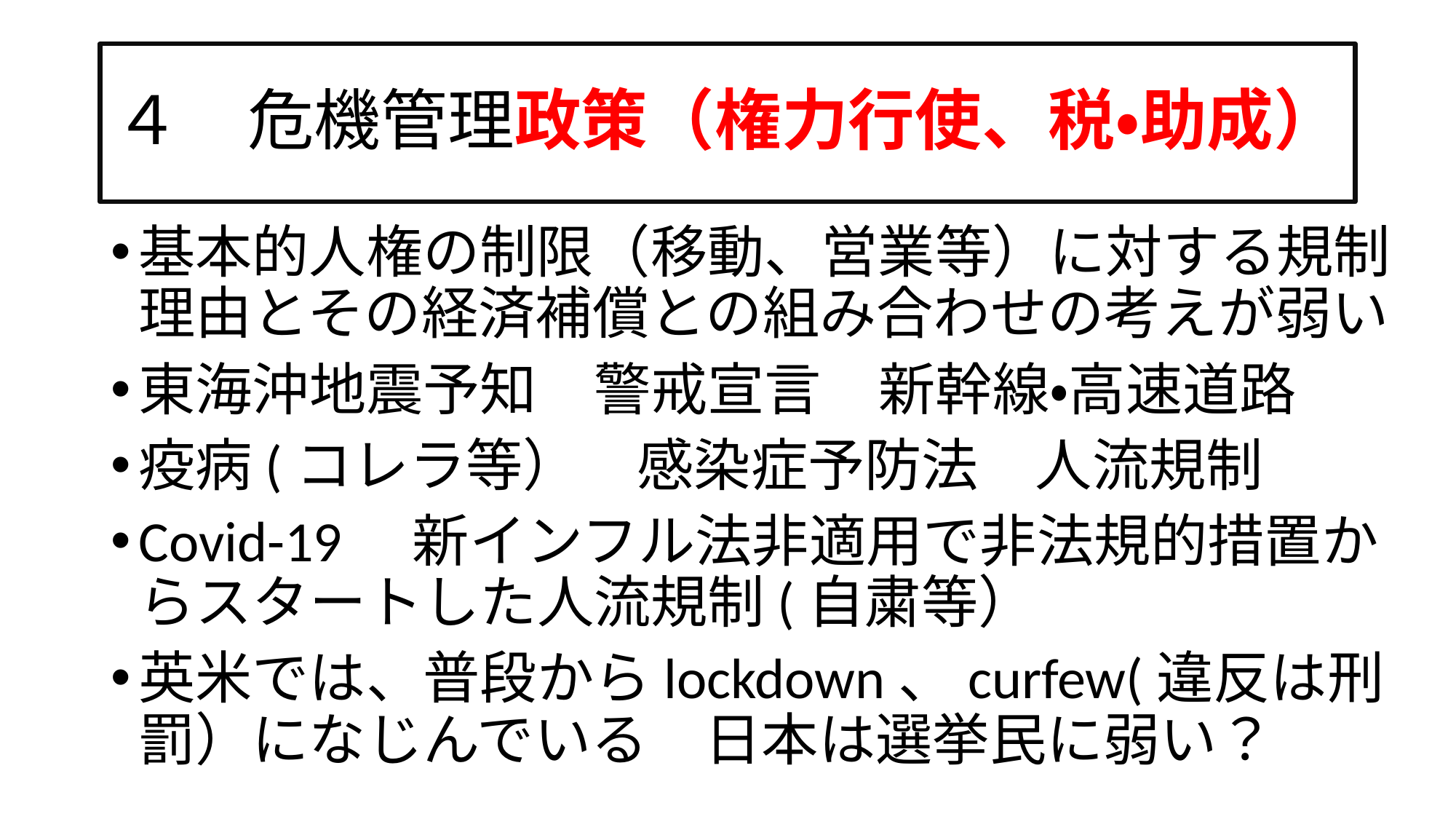

# ４　危機管理政策（権力行使、税・助成）
基本的人権の制限（移動、営業等）に対する規制理由とその経済補償との組み合わせの考えが弱い
東海沖地震予知　警戒宣言　新幹線・高速道路
疫病(コレラ等）　感染症予防法　人流規制
Covid-19　新インフル法非適用で非法規的措置からスタートした人流規制(自粛等）
英米では、普段からlockdown、curfew(違反は刑罰）になじんでいる　日本は選挙民に弱い？